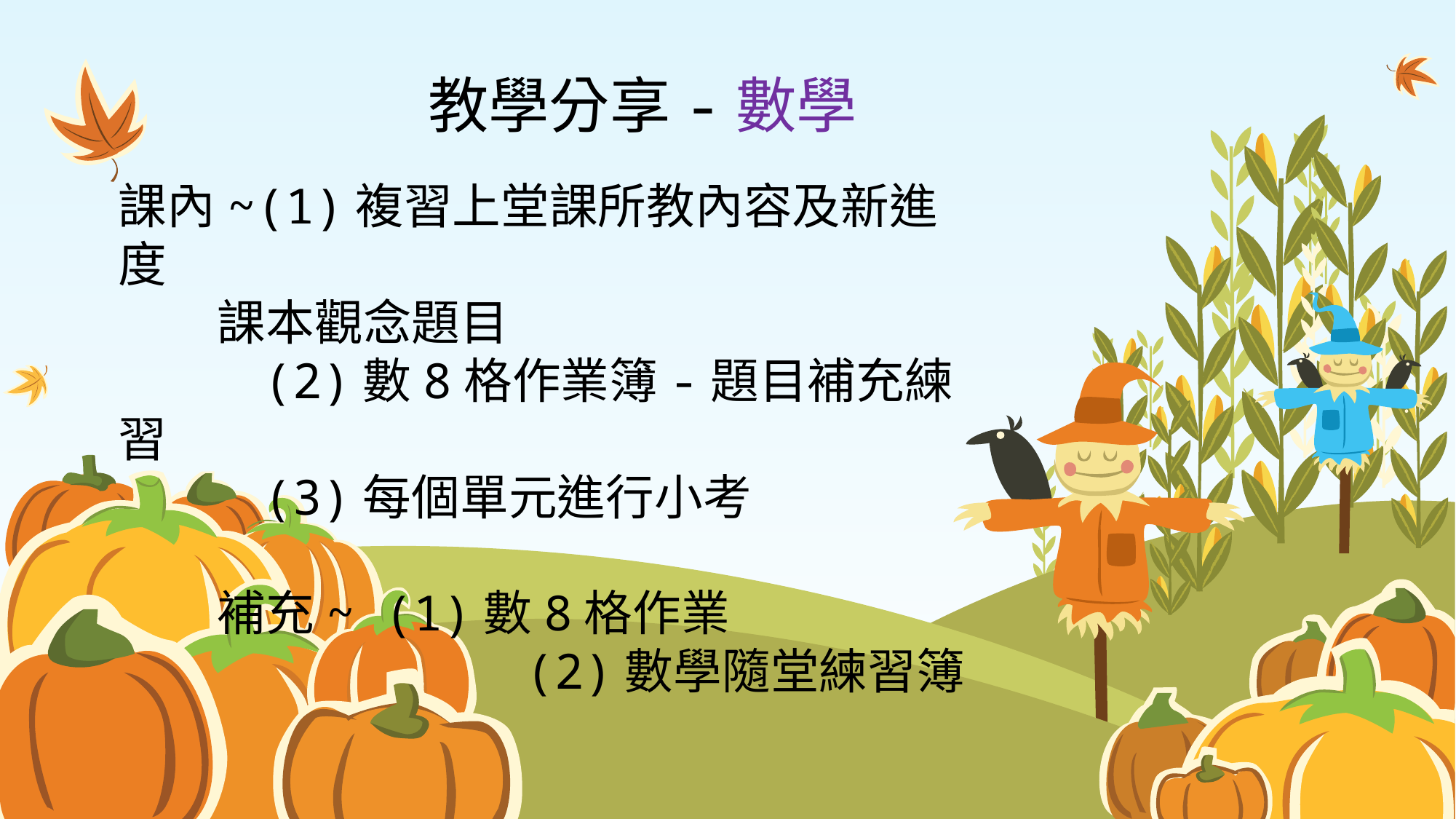

# 教學分享-數學
課內~(1)複習上堂課所教內容及新進度
        課本觀念題目
     (2)數8格作業簿-題目補充練習
     (3)每個單元進行小考

        補充~ (1)數8格作業
              (2)數學隨堂練習簿